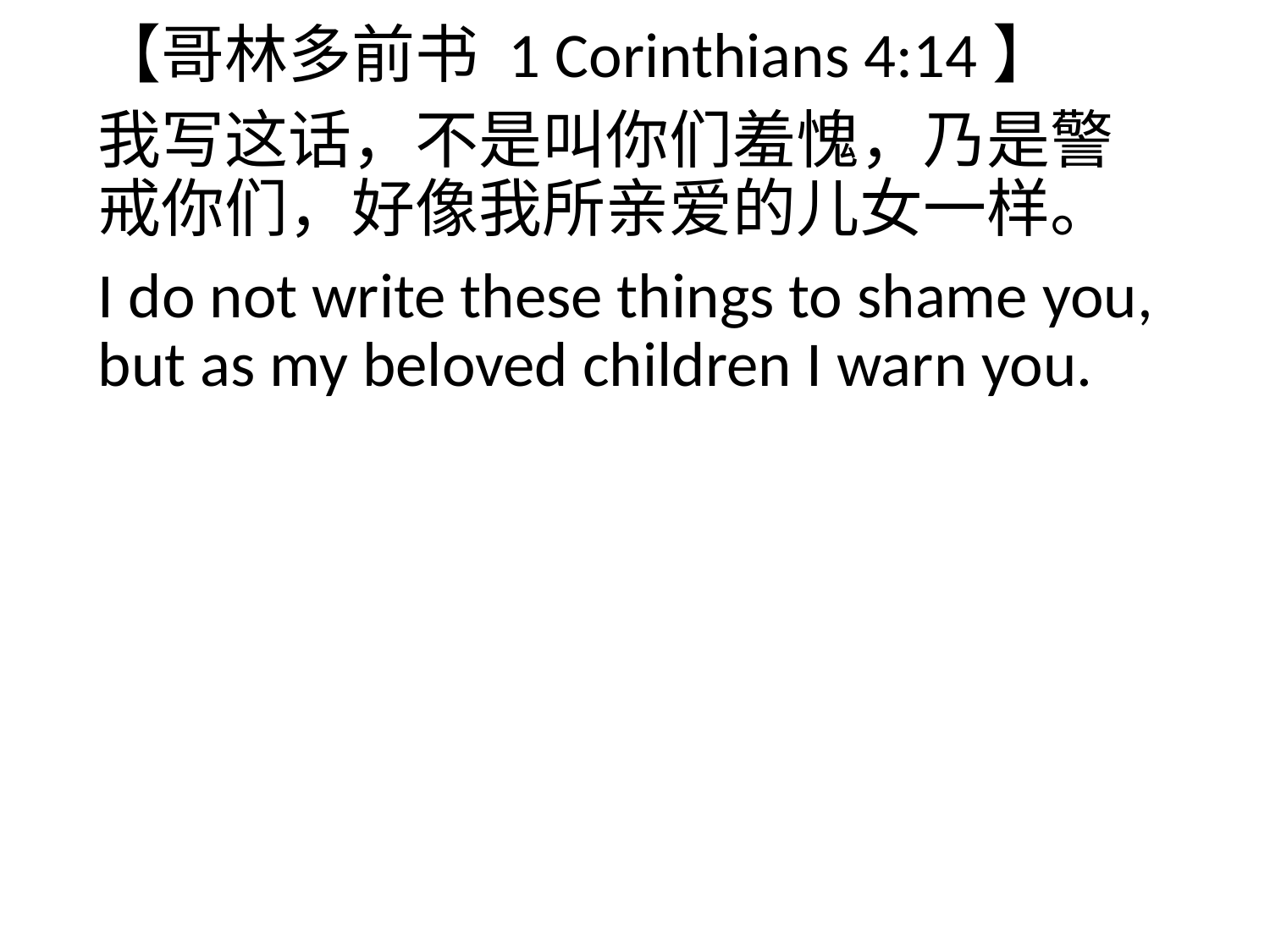

【哥林多前书 1 Corinthians 4:14】
我写这话，不是叫你们羞愧，乃是警戒你们，好像我所亲爱的儿女一样。
I do not write these things to shame you, but as my beloved children I warn you.